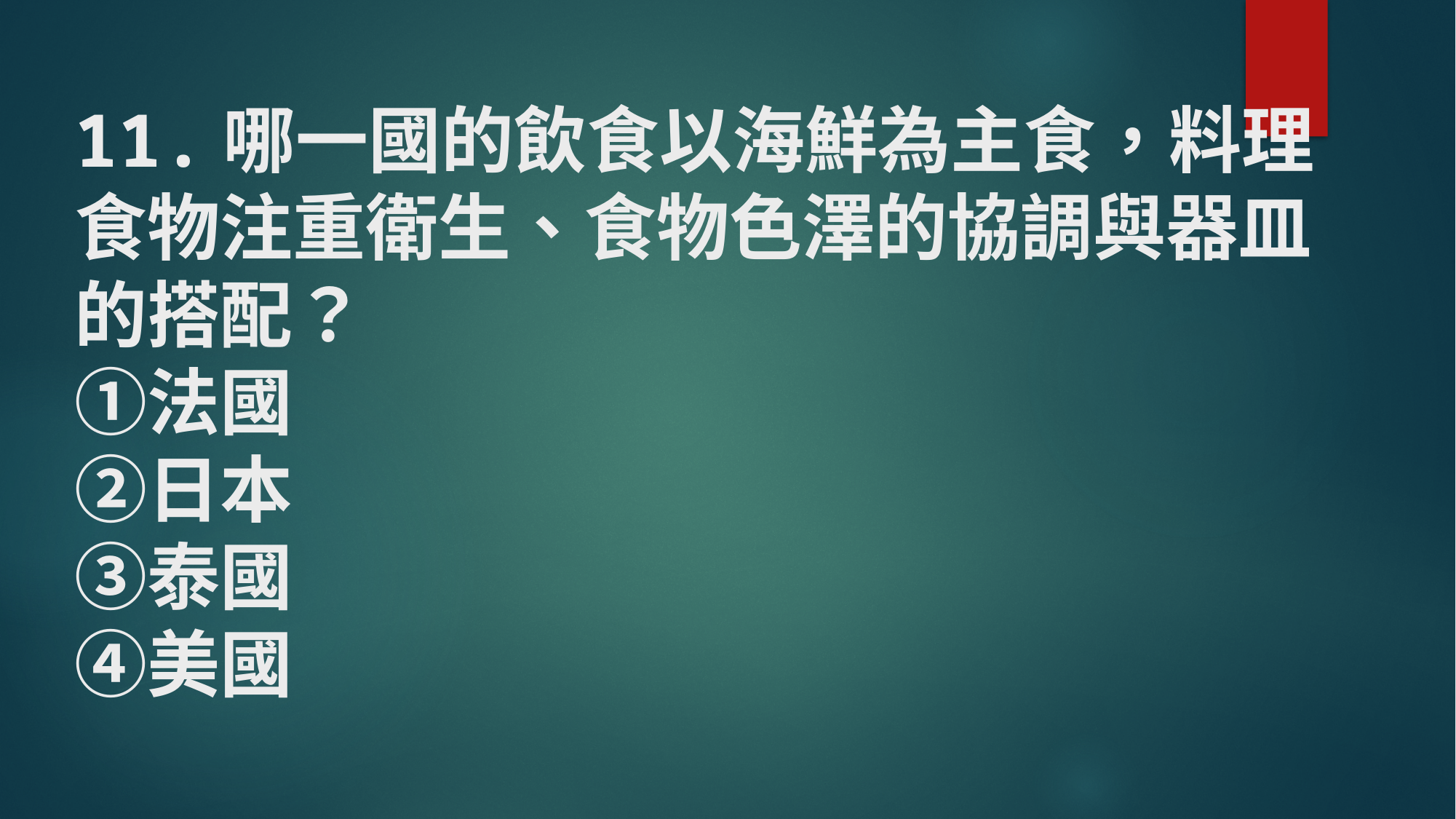

# 11.哪一國的飲食以海鮮為主食，料理食物注重衛生、食物色澤的協調與器皿的搭配？ ①法國 ②日本 ③泰國 ④美國